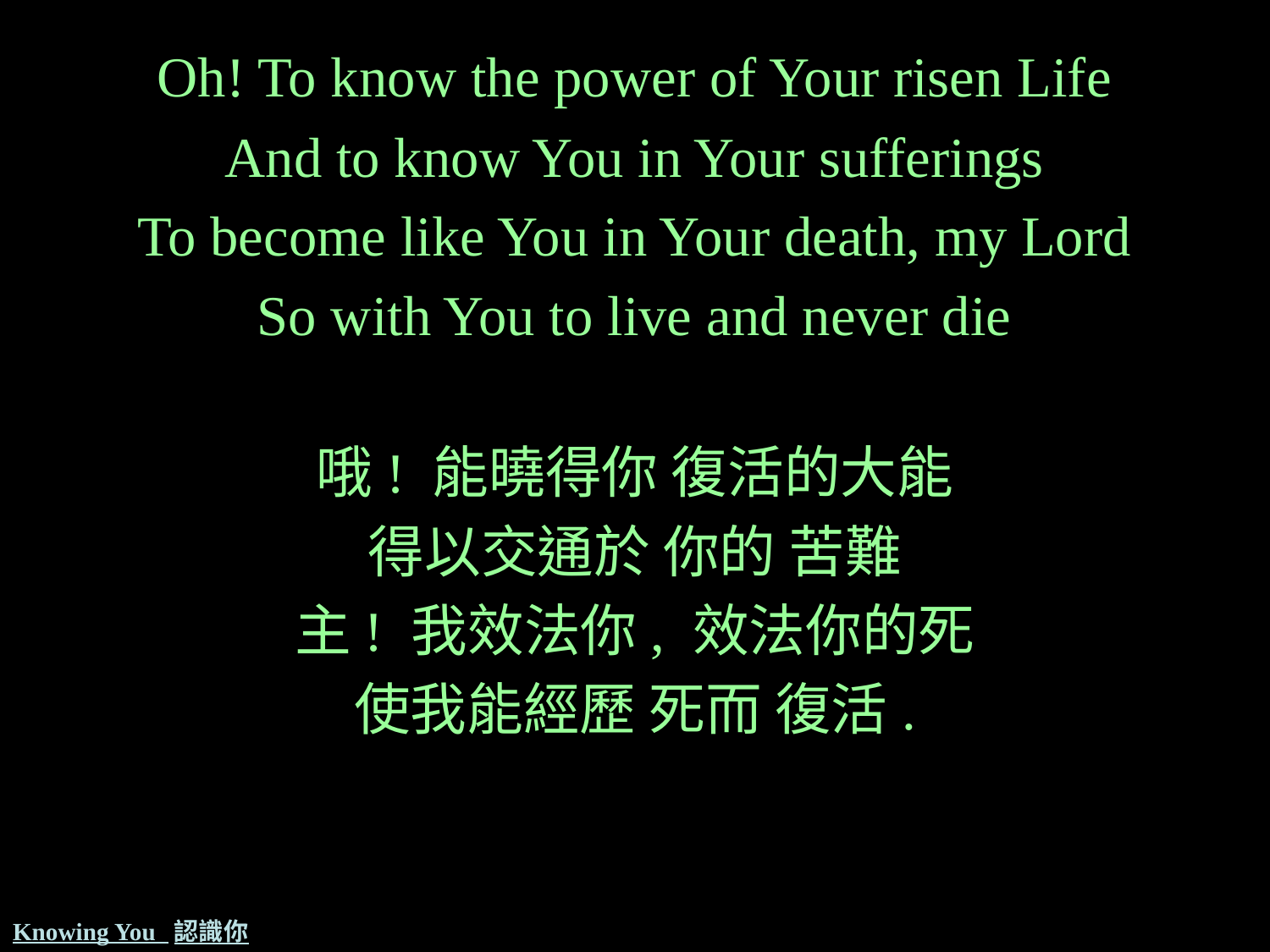

Oh! To know the power of Your risen Life
And to know You in Your sufferings
To become like You in Your death, my Lord
So with You to live and never die

哦! 能曉得你 復活的大能
得以交通於 你的 苦難
主! 我效法你, 效法你的死
使我能經歷 死而 復活.

# Knowing You  認識你